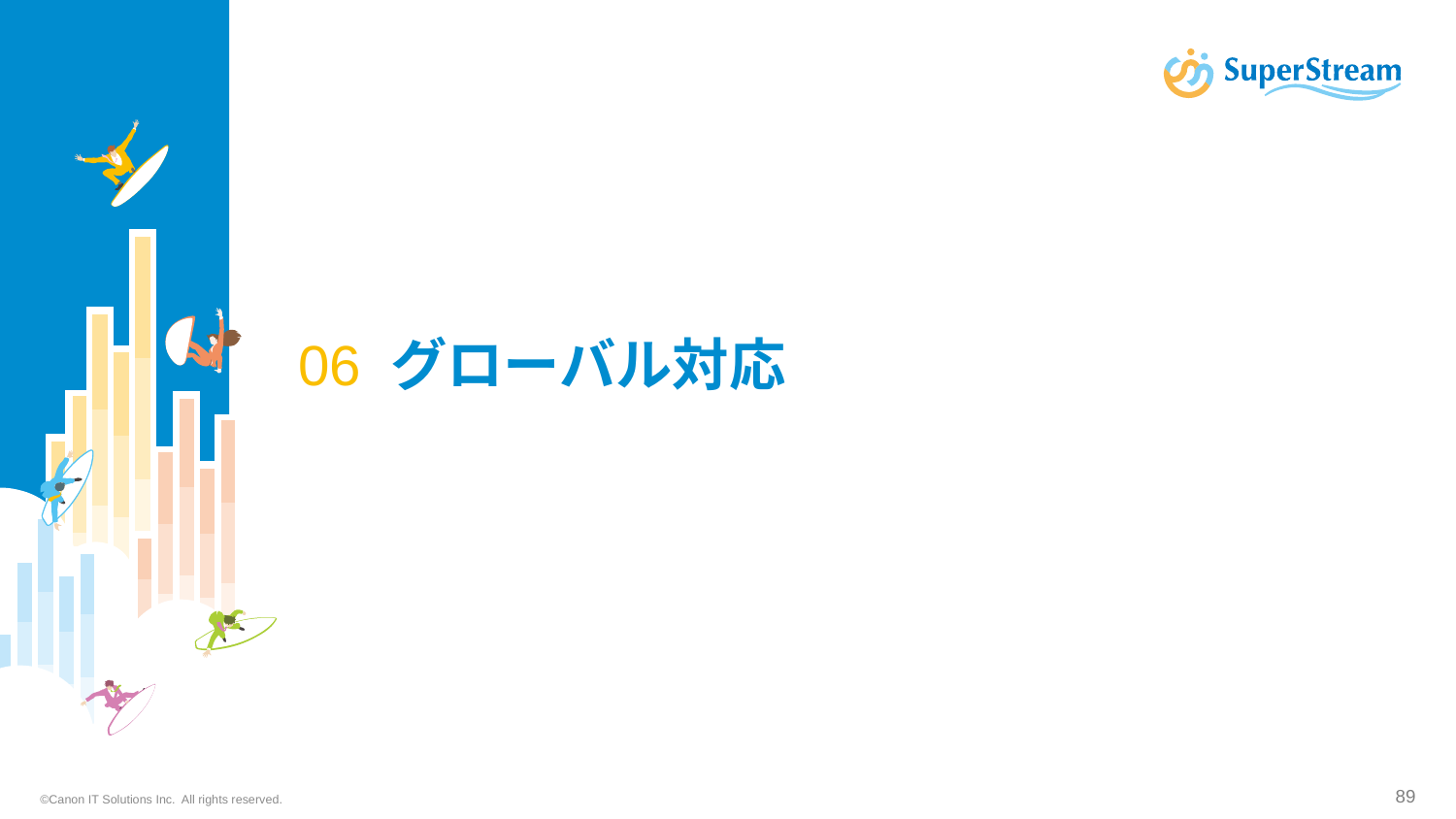

# 06 グローバル対応
©Canon IT Solutions Inc.  All rights reserved.
89